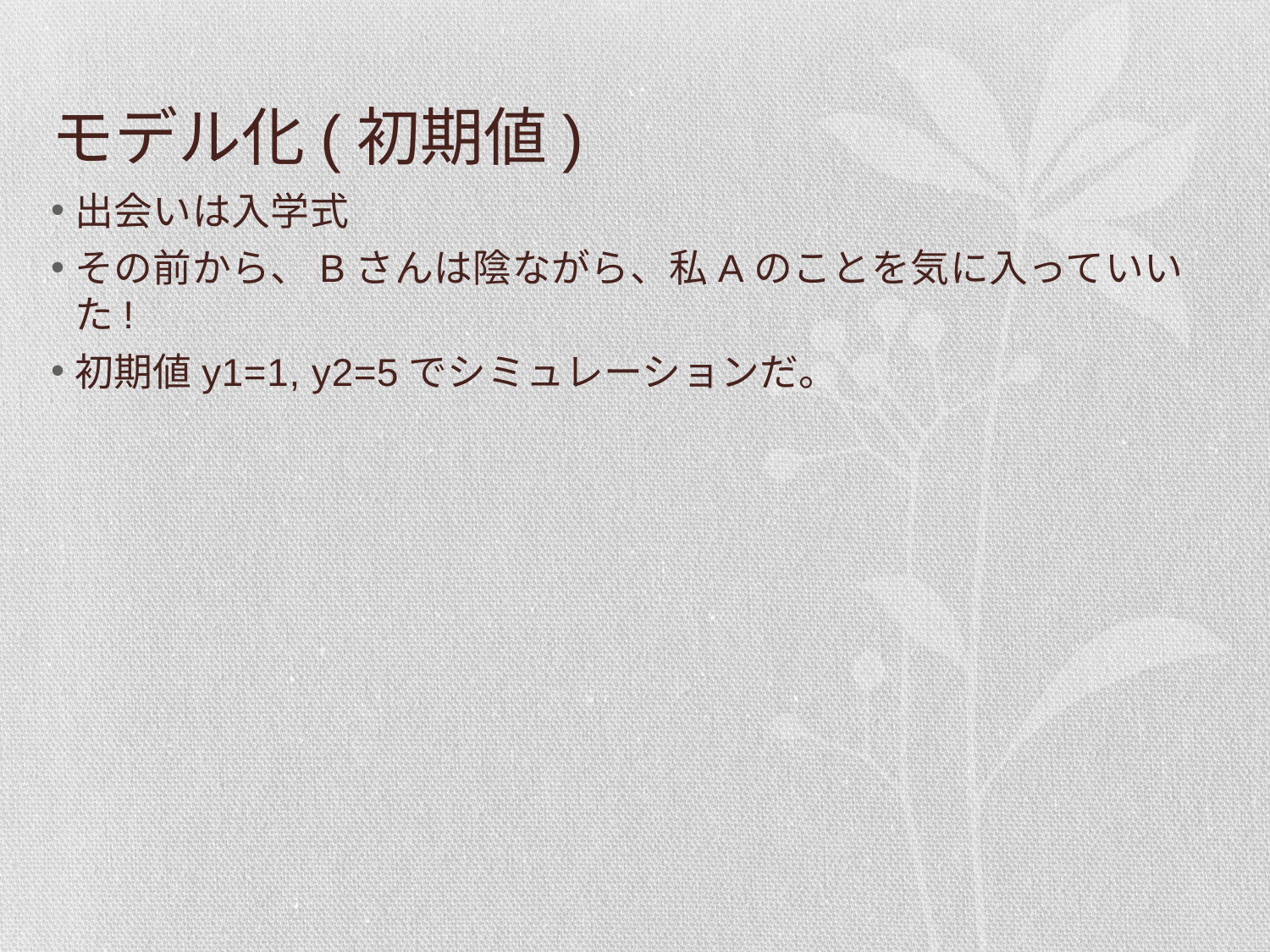

# モデル化(初期値)
出会いは入学式
その前から、Bさんは陰ながら、私Aのことを気に入っていいた!
初期値y1=1, y2=5でシミュレーションだ。